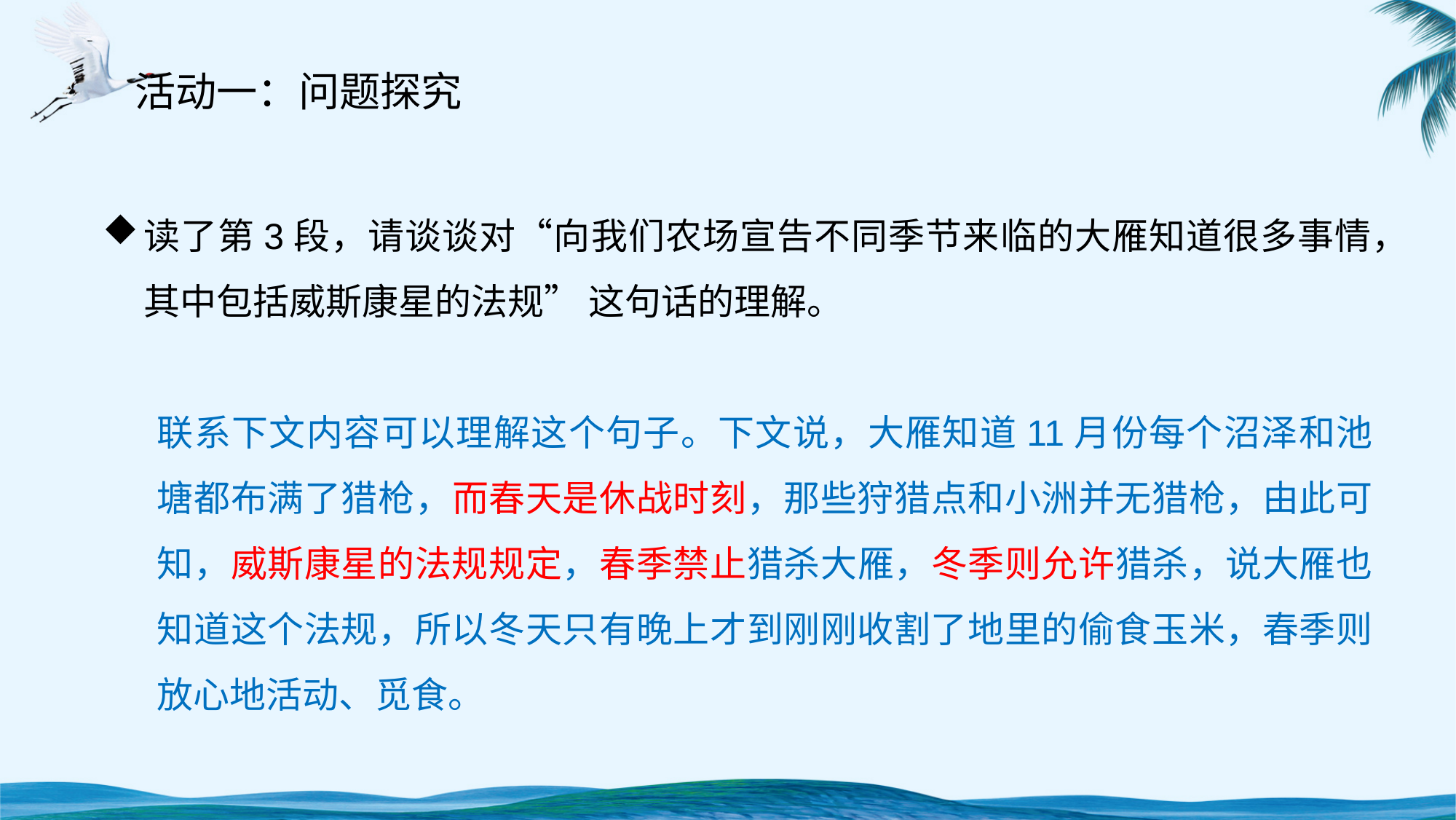

活动一：问题探究

读了第3段，请谈谈对“向我们农场宣告不同季节来临的大雁知道很多事情，其中包括威斯康星的法规” 这句话的理解。

联系下文内容可以理解这个句子。下文说，大雁知道11月份每个沼泽和池塘都布满了猎枪，而春天是休战时刻，那些狩猎点和小洲并无猎枪，由此可知，威斯康星的法规规定，春季禁止猎杀大雁，冬季则允许猎杀，说大雁也知道这个法规，所以冬天只有晚上才到刚刚收割了地里的偷食玉米，春季则放心地活动、觅食。